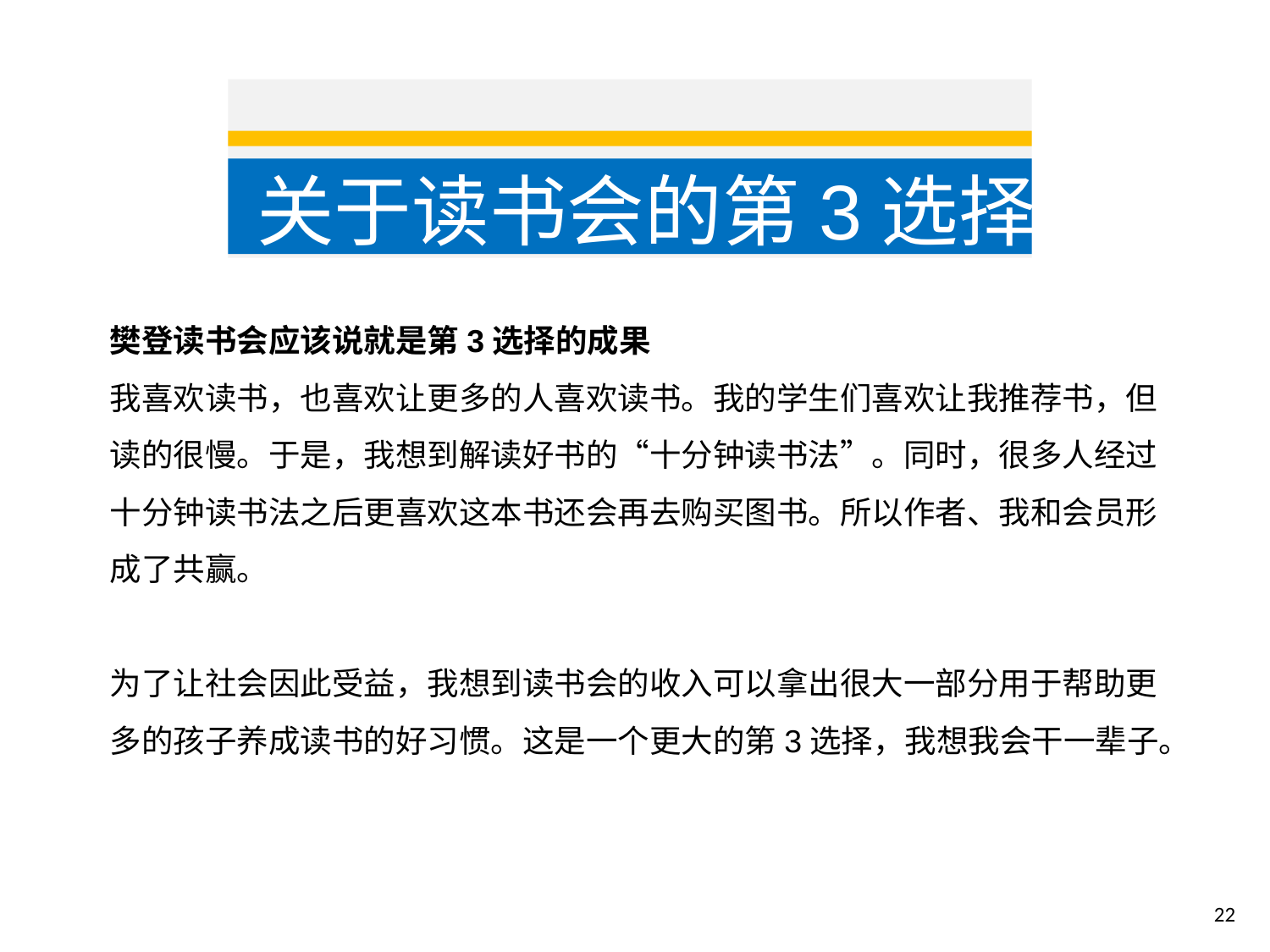

关于读书会的第3选择

樊登读书会应该说就是第3选择的成果
我喜欢读书，也喜欢让更多的人喜欢读书。我的学生们喜欢让我推荐书，但读的很慢。于是，我想到解读好书的“十分钟读书法”。同时，很多人经过十分钟读书法之后更喜欢这本书还会再去购买图书。所以作者、我和会员形成了共赢。

为了让社会因此受益，我想到读书会的收入可以拿出很大一部分用于帮助更多的孩子养成读书的好习惯。这是一个更大的第3选择，我想我会干一辈子。